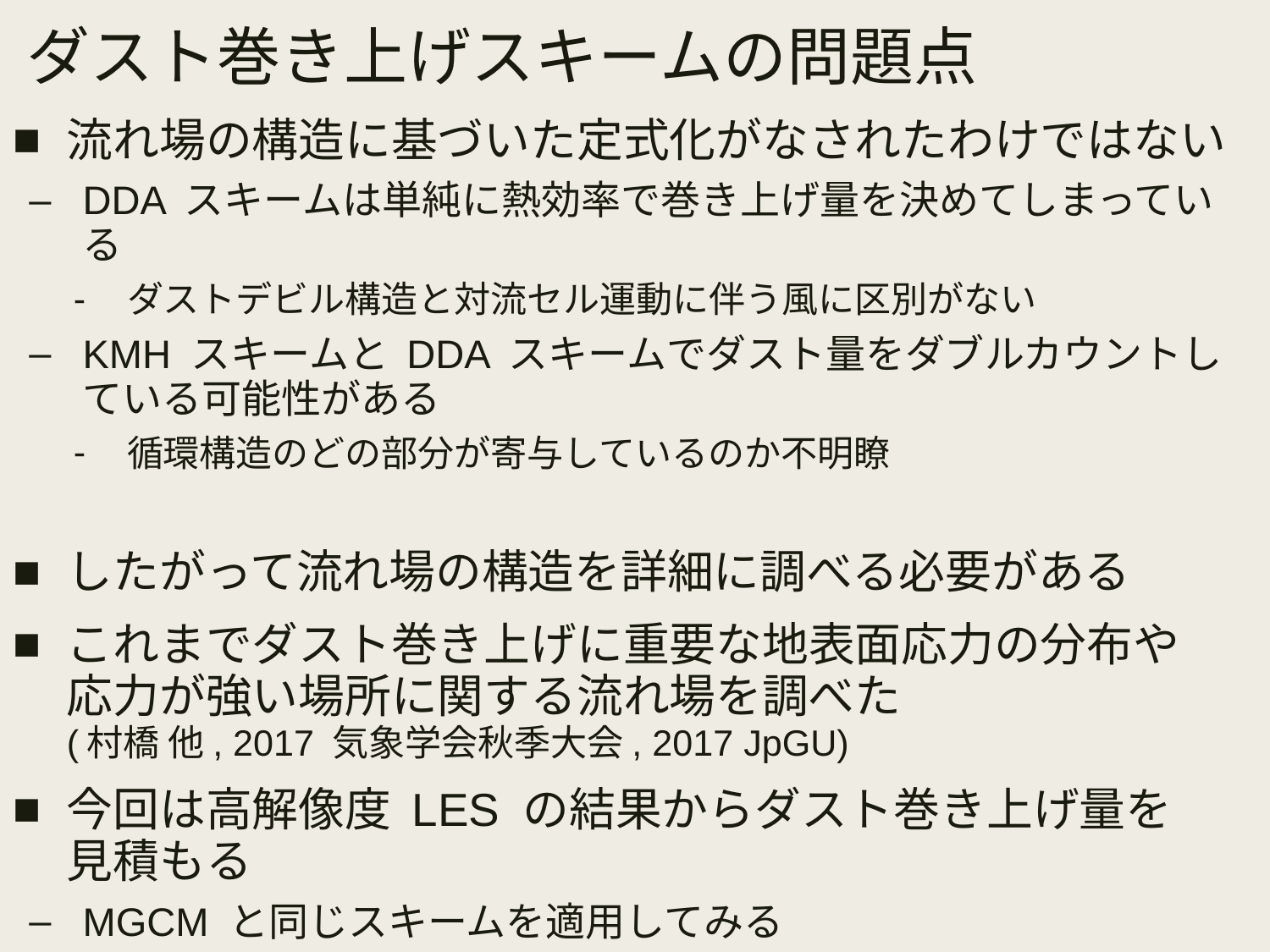

ダスト巻き上げスキームの問題点
流れ場の構造に基づいた定式化がなされたわけではない
DDA スキームは単純に熱効率で巻き上げ量を決めてしまっている
ダストデビル構造と対流セル運動に伴う風に区別がない
KMH スキームと DDA スキームでダスト量をダブルカウントしている可能性がある
循環構造のどの部分が寄与しているのか不明瞭

したがって流れ場の構造を詳細に調べる必要がある
これまでダスト巻き上げに重要な地表面応力の分布や
応力が強い場所に関する流れ場を調べた
(村橋 他, 2017 気象学会秋季大会, 2017 JpGU)
今回は高解像度 LES の結果からダスト巻き上げ量を
見積もる
MGCM と同じスキームを適用してみる